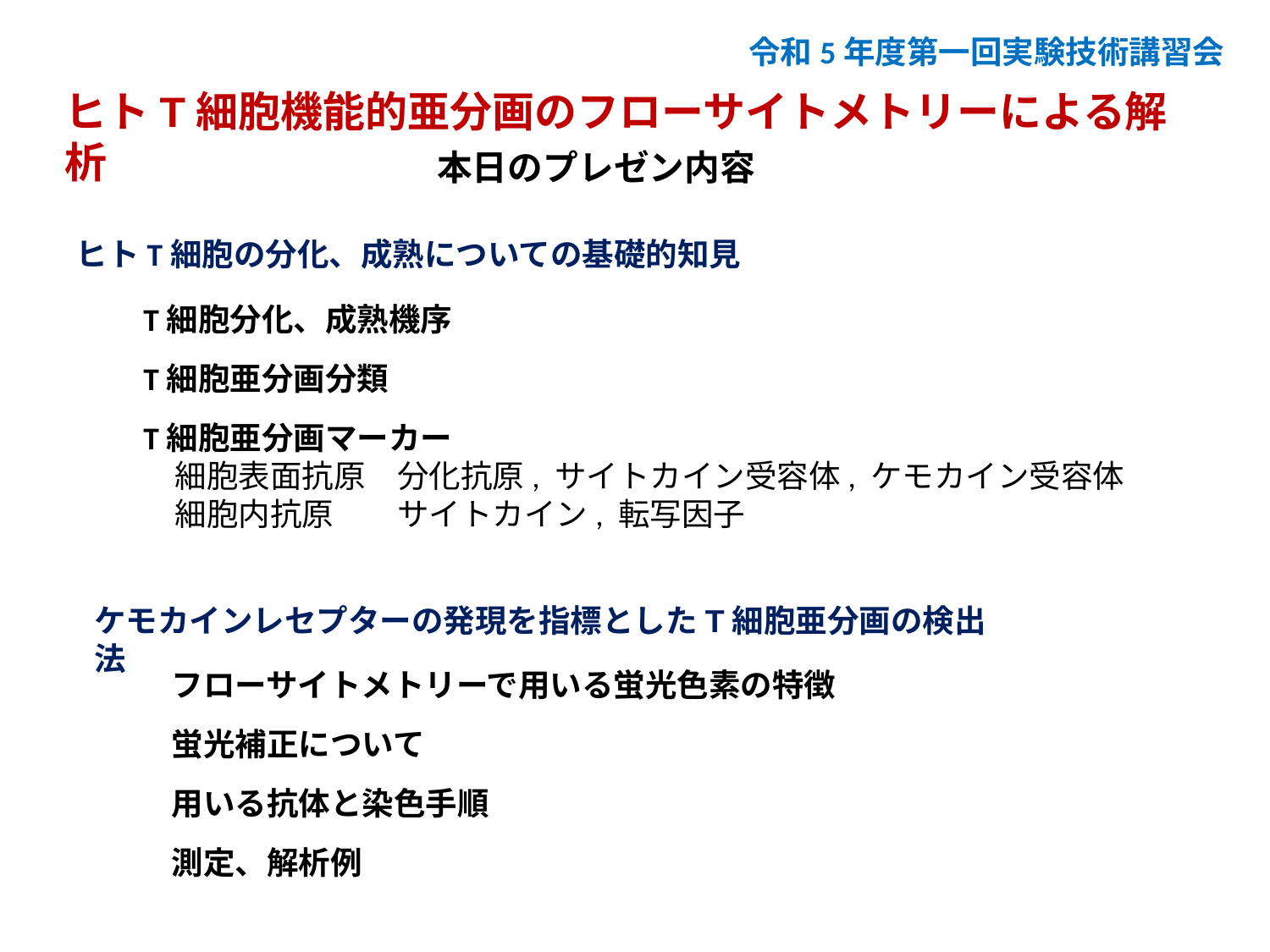

令和5年度第一回実験技術講習会
ヒトT細胞機能的亜分画のフローサイトメトリーによる解析
本日のプレゼン内容
ヒトT細胞の分化、成熟についての基礎的知見
T細胞分化、成熟機序

T細胞亜分画分類

T細胞亜分画マーカー
　細胞表面抗原　分化抗原, サイトカイン受容体, ケモカイン受容体
　細胞内抗原　　サイトカイン, 転写因子
ケモカインレセプターの発現を指標としたT細胞亜分画の検出法
フローサイトメトリーで用いる蛍光色素の特徴

蛍光補正について

用いる抗体と染色手順

測定、解析例